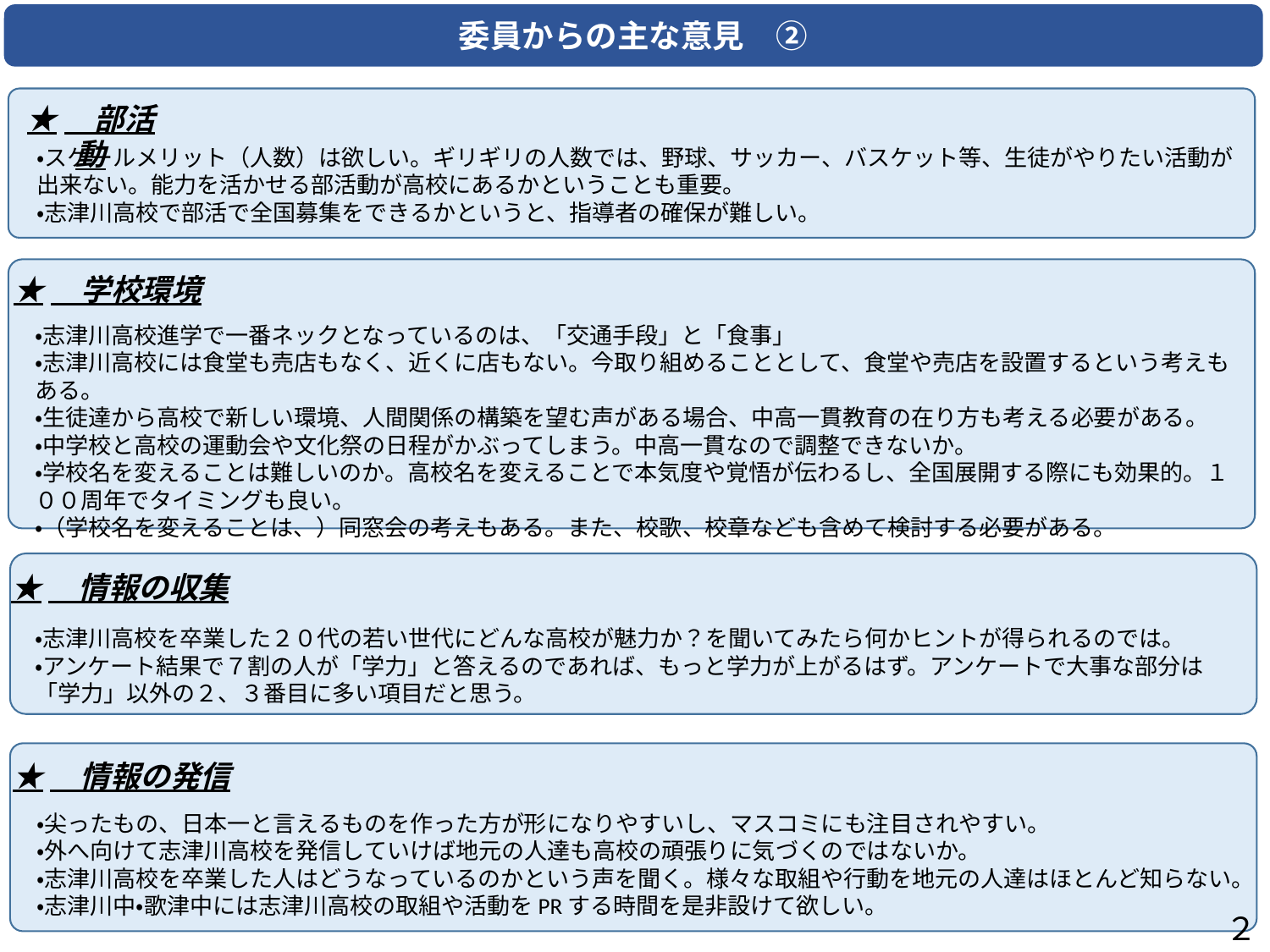

委員からの主な意見　②

★　部活動
・スケールメリット（人数）は欲しい。ギリギリの人数では、野球、サッカー、バスケット等、生徒がやりたい活動が出来ない。能力を活かせる部活動が高校にあるかということも重要。
・志津川高校で部活で全国募集をできるかというと、指導者の確保が難しい。

★　学校環境
・志津川高校進学で一番ネックとなっているのは、「交通手段」と「食事」
・志津川高校には食堂も売店もなく、近くに店もない。今取り組めることとして、食堂や売店を設置するという考えもある。
・生徒達から高校で新しい環境、人間関係の構築を望む声がある場合、中高一貫教育の在り方も考える必要がある。
・中学校と高校の運動会や文化祭の日程がかぶってしまう。中高一貫なので調整できないか。
・学校名を変えることは難しいのか。高校名を変えることで本気度や覚悟が伝わるし、全国展開する際にも効果的。１００周年でタイミングも良い。
・（学校名を変えることは、）同窓会の考えもある。また、校歌、校章なども含めて検討する必要がある。

★　情報の収集
・志津川高校を卒業した２０代の若い世代にどんな高校が魅力か？を聞いてみたら何かヒントが得られるのでは。
・アンケート結果で７割の人が「学力」と答えるのであれば、もっと学力が上がるはず。アンケートで大事な部分は「学力」以外の２、３番目に多い項目だと思う。

★　情報の発信
・尖ったもの、日本一と言えるものを作った方が形になりやすいし、マスコミにも注目されやすい。
・外へ向けて志津川高校を発信していけば地元の人達も高校の頑張りに気づくのではないか。
・志津川高校を卒業した人はどうなっているのかという声を聞く。様々な取組や行動を地元の人達はほとんど知らない。
・志津川中・歌津中には志津川高校の取組や活動をPRする時間を是非設けて欲しい。
２